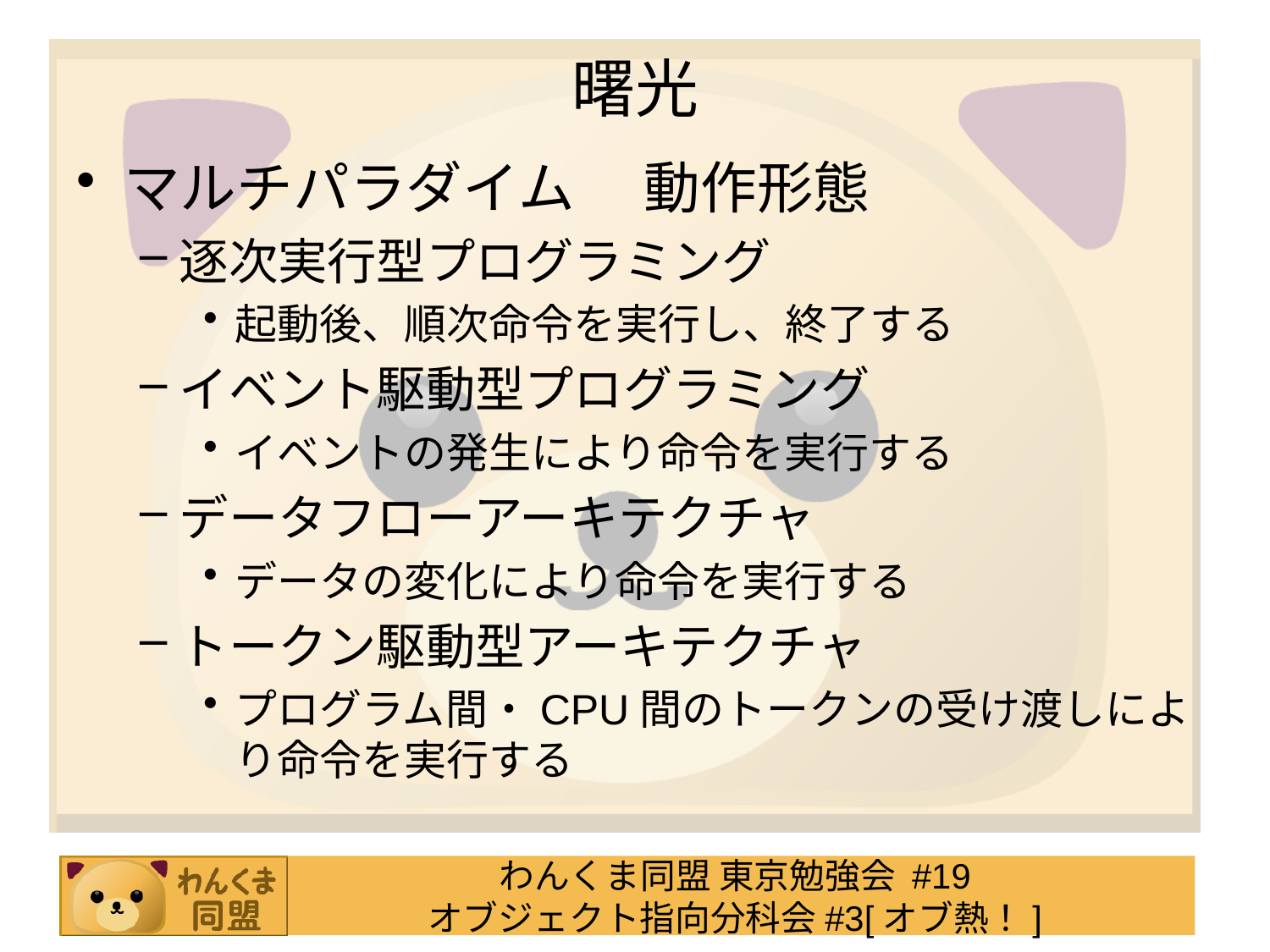

# 曙光
マルチパラダイム 　動作形態
逐次実行型プログラミング
起動後、順次命令を実行し、終了する
イベント駆動型プログラミング
イベントの発生により命令を実行する
データフローアーキテクチャ
データの変化により命令を実行する
トークン駆動型アーキテクチャ
プログラム間・CPU間のトークンの受け渡しにより命令を実行する